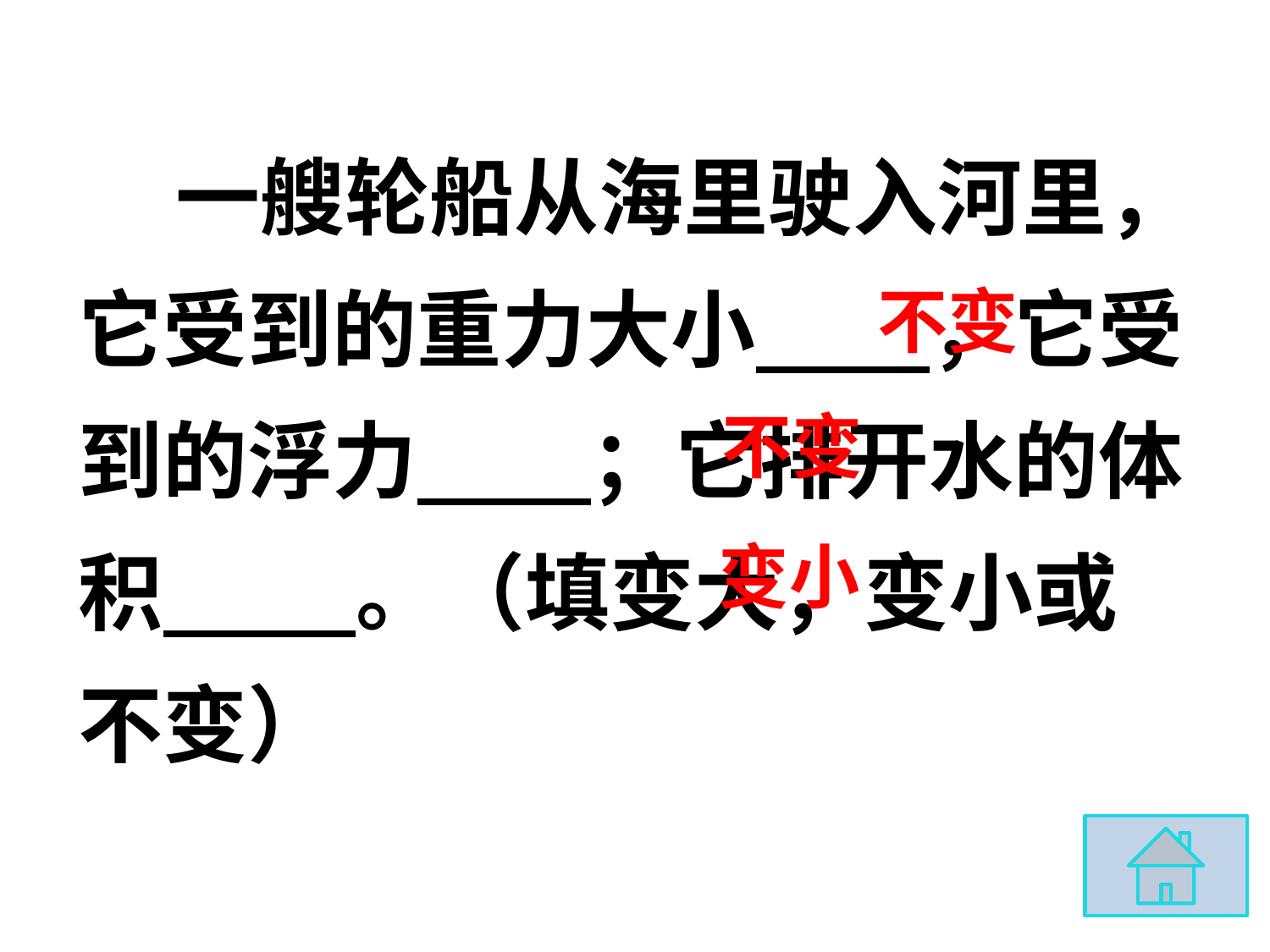

一艘轮船从海里驶入河里，它受到的重力大小         ，它受到的浮力         ；它排开水的体积          。（填变大，变小或不变）
不变

不变
变小